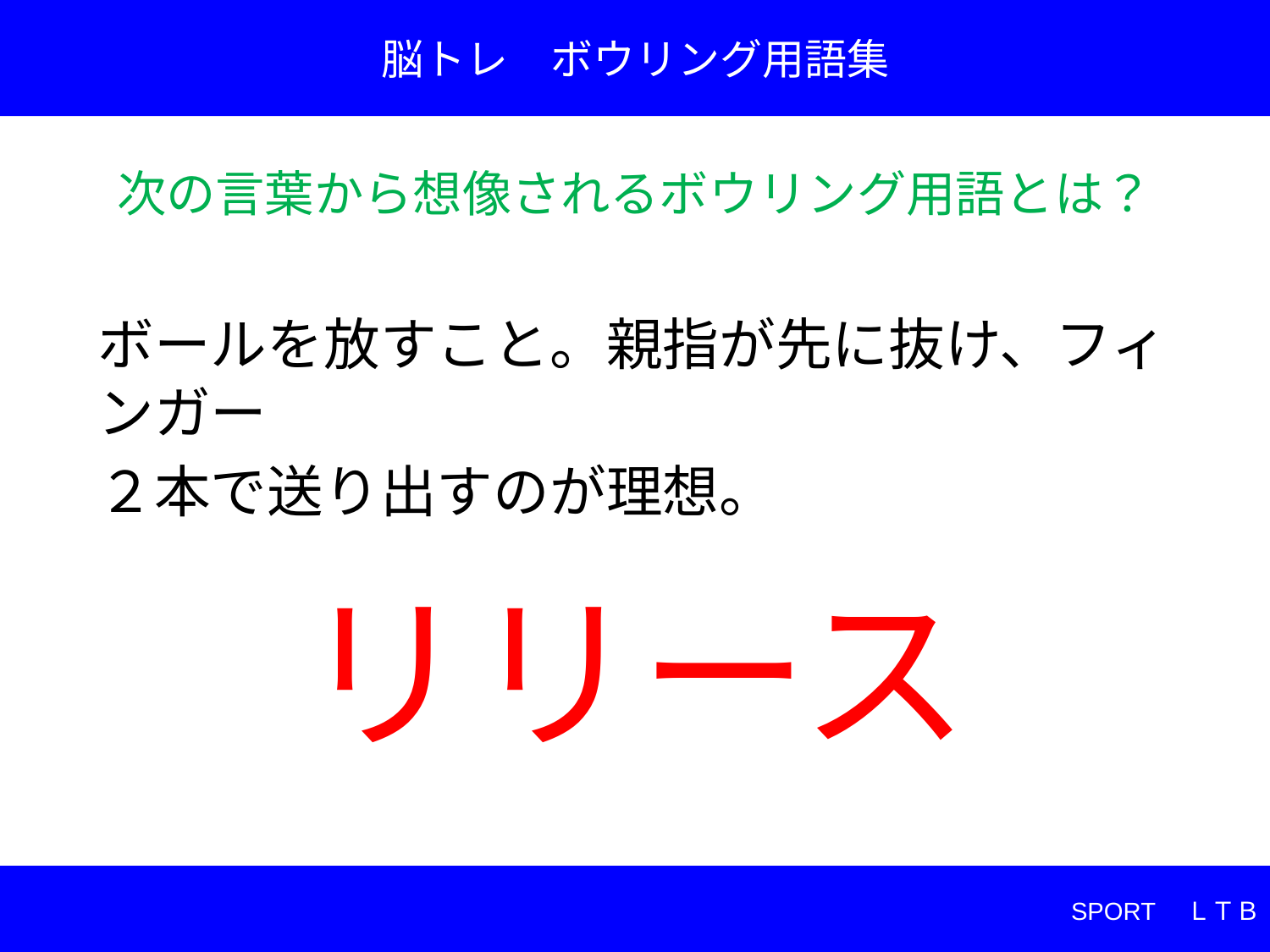

脳トレ　ボウリング用語集
次の言葉から想像されるボウリング用語とは？
ボールを放すこと。親指が先に抜け、フィンガー
２本で送り出すのが理想。
# リリース
SPORT　ＬＴＢ